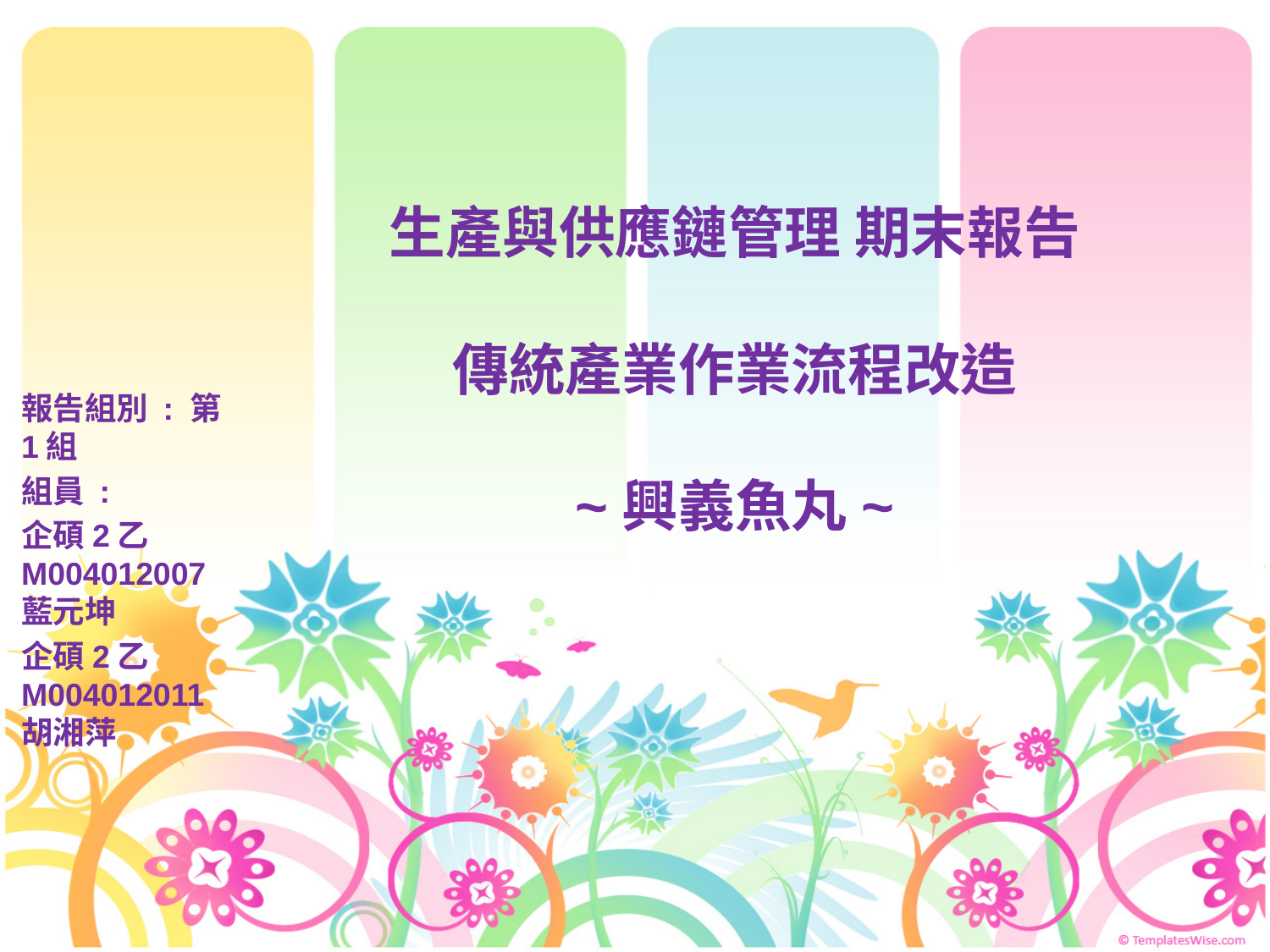

# 生產與供應鏈管理 期末報告
傳統產業作業流程改造
~興義魚丸~
報告組別 : 第1組
組員 :
企碩2乙 M004012007 藍元坤
企碩2乙 M004012011 胡湘萍